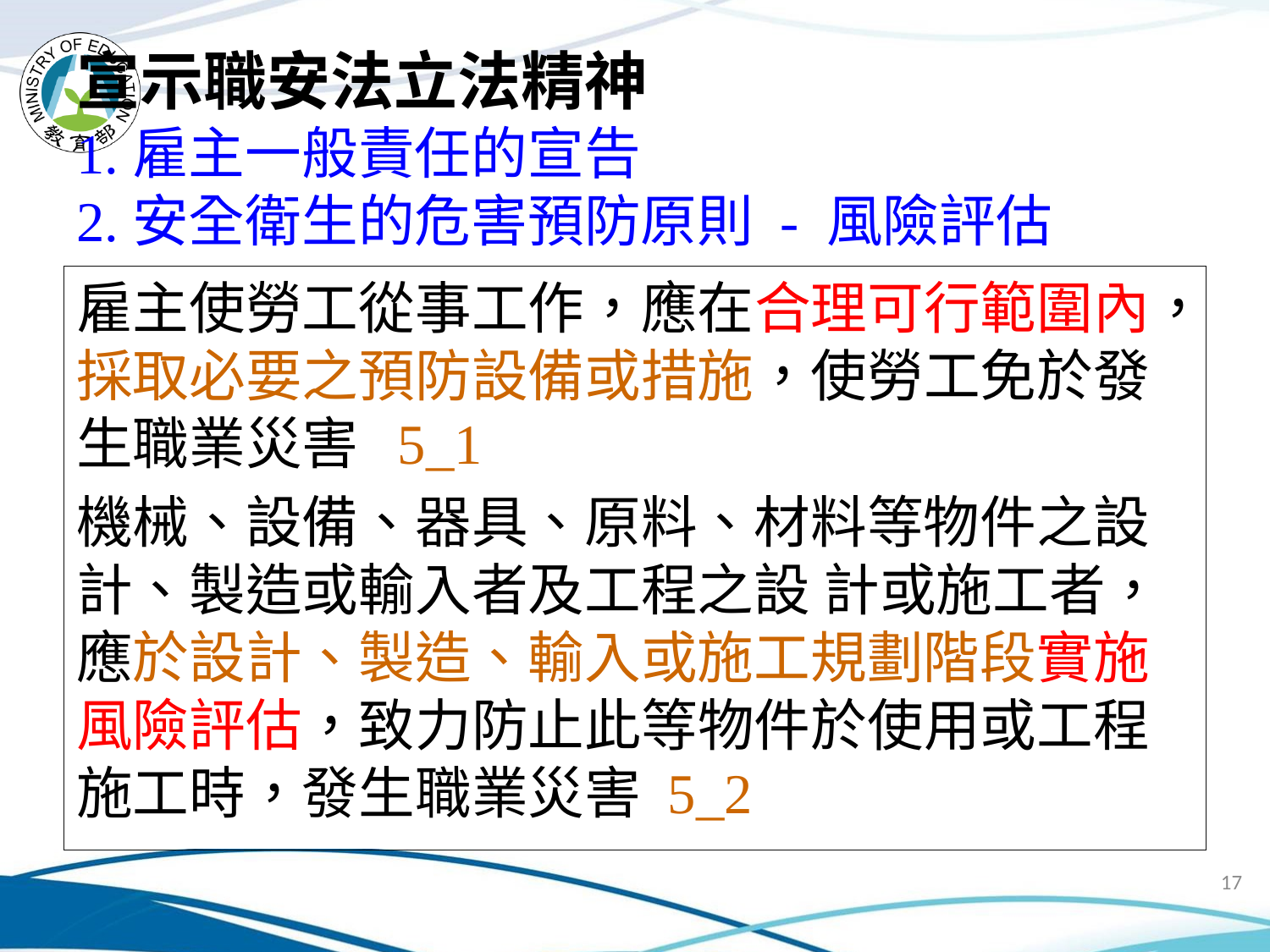

# 宣示職安法立法精神 1.雇主一般責任的宣告 2.安全衛生的危害預防原則 - 風險評估
雇主使勞工從事工作，應在合理可行範圍內，採取必要之預防設備或措施，使勞工免於發生職業災害  5_1
機械、設備、器具、原料、材料等物件之設計、製造或輸入者及工程之設 計或施工者，應於設計、製造、輸入或施工規劃階段實施風險評估，致力防止此等物件於使用或工程施工時，發生職業災害 5_2

17